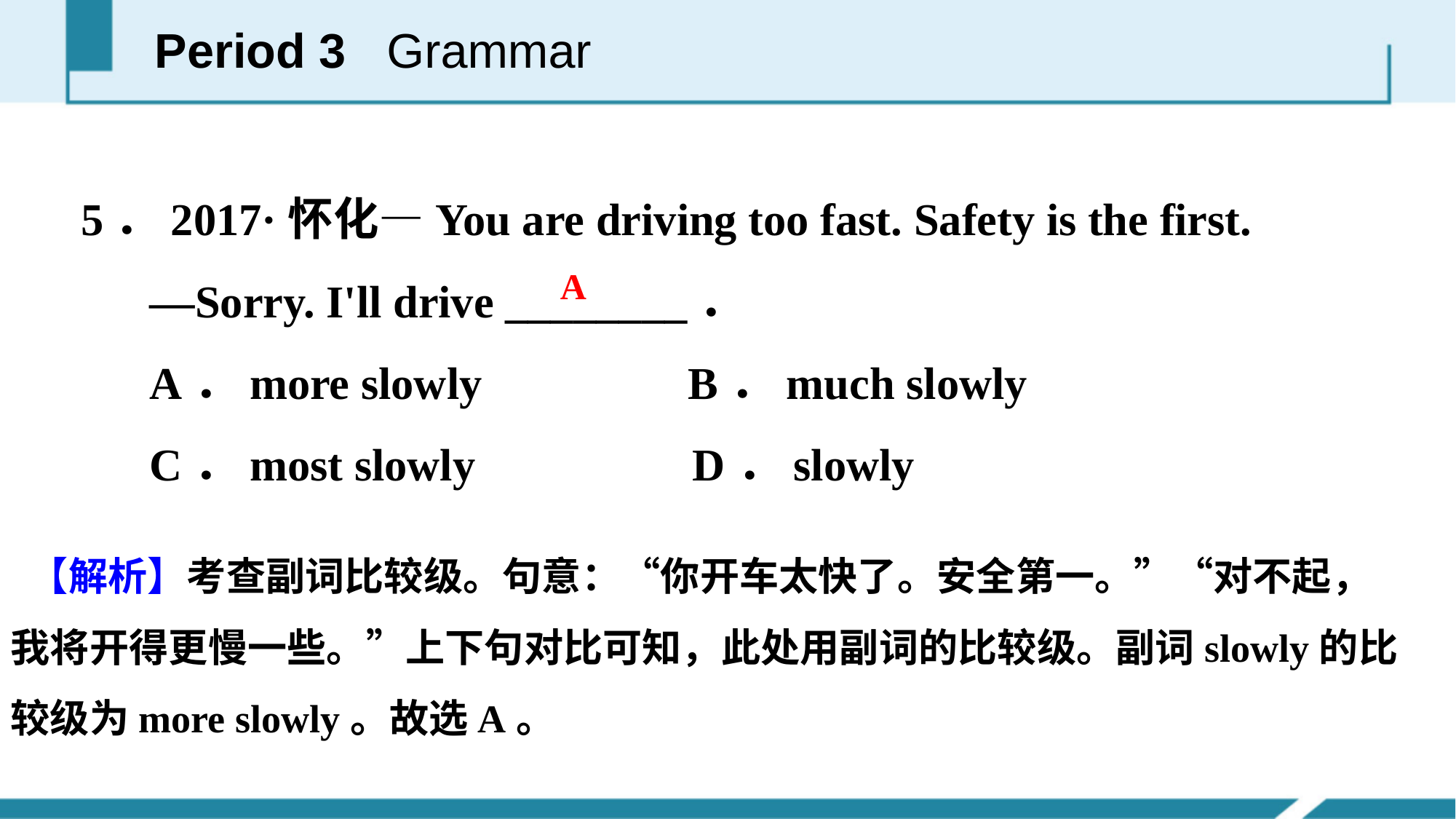

Period 3   Grammar
5．2017·怀化—You are driving too fast. Safety is the first.
      —Sorry. I'll drive ________．
      A．more slowly                  B．much slowly
      C．most slowly                   D．slowly
A
 【解析】考查副词比较级。句意：“你开车太快了。安全第一。”“对不起，我将开得更慢一些。”上下句对比可知，此处用副词的比较级。副词slowly的比较级为more slowly。故选A。